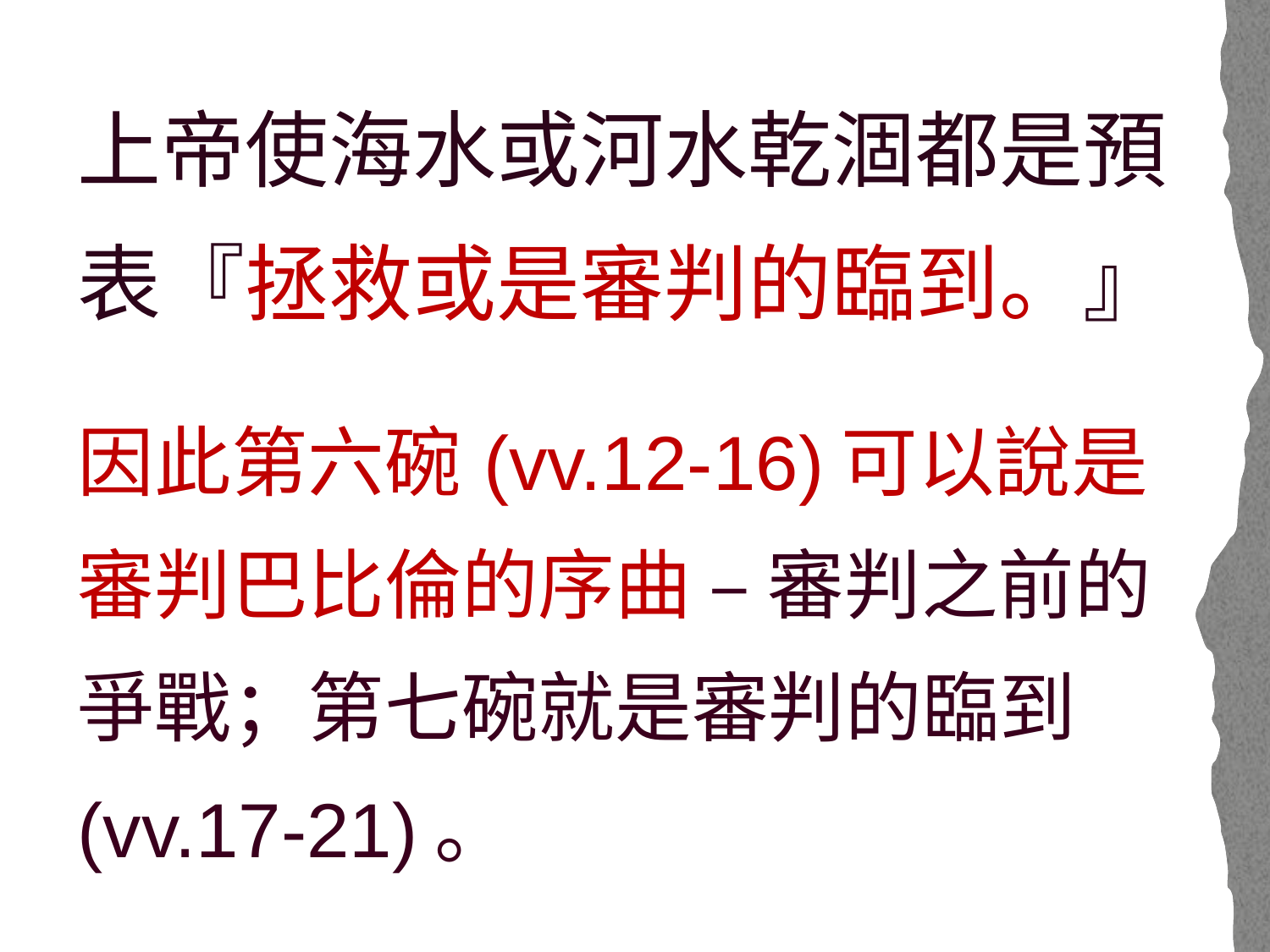

上帝使海水或河水乾涸都是預表『拯救或是審判的臨到。』
因此第六碗(vv.12-16)可以說是審判巴比倫的序曲 – 審判之前的爭戰；第七碗就是審判的臨到(vv.17-21)。